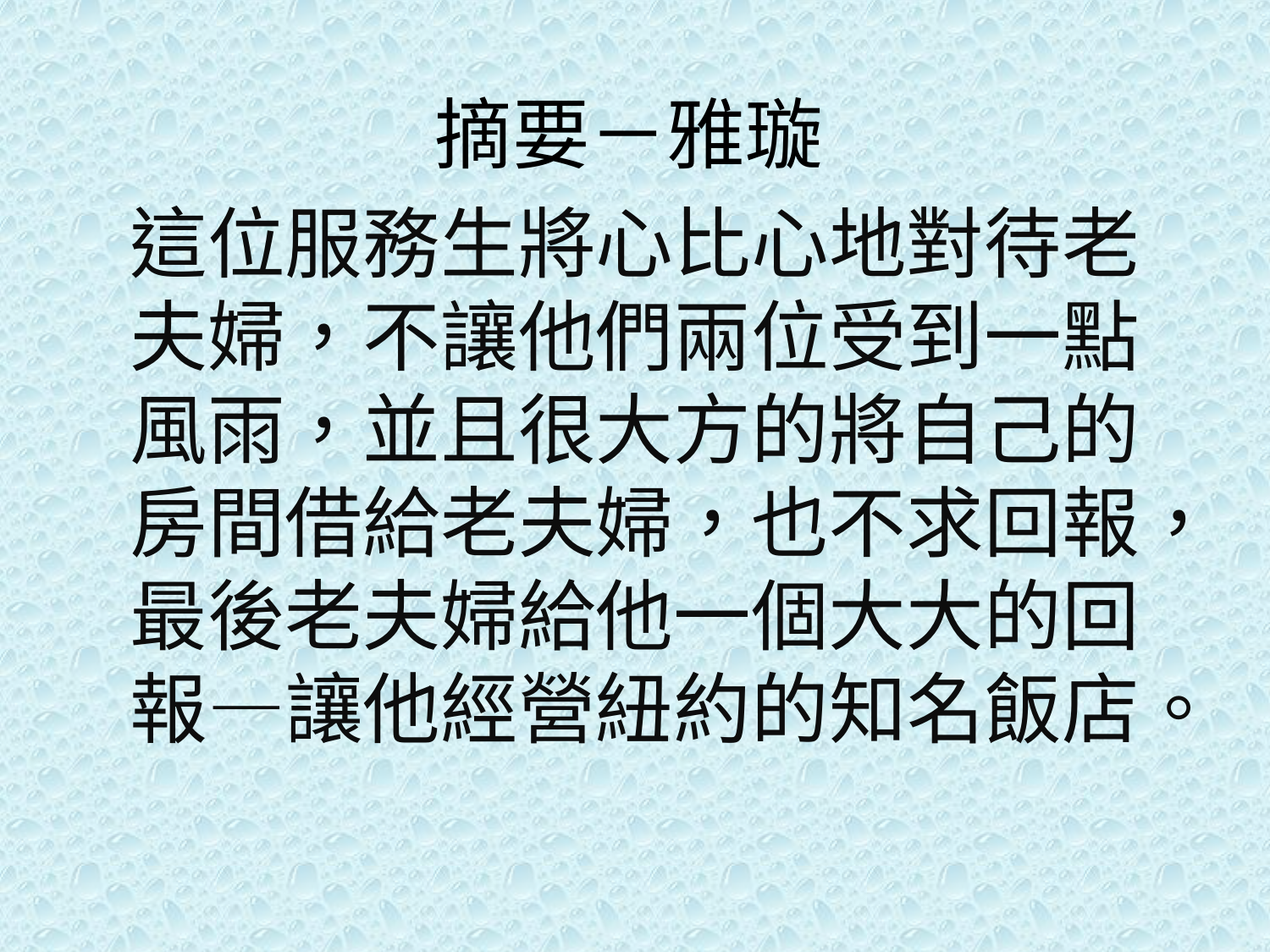

# 摘要－雅璇
這位服務生將心比心地對待老夫婦，不讓他們兩位受到一點風雨，並且很大方的將自己的房間借給老夫婦，也不求回報，最後老夫婦給他一個大大的回報—讓他經營紐約的知名飯店。